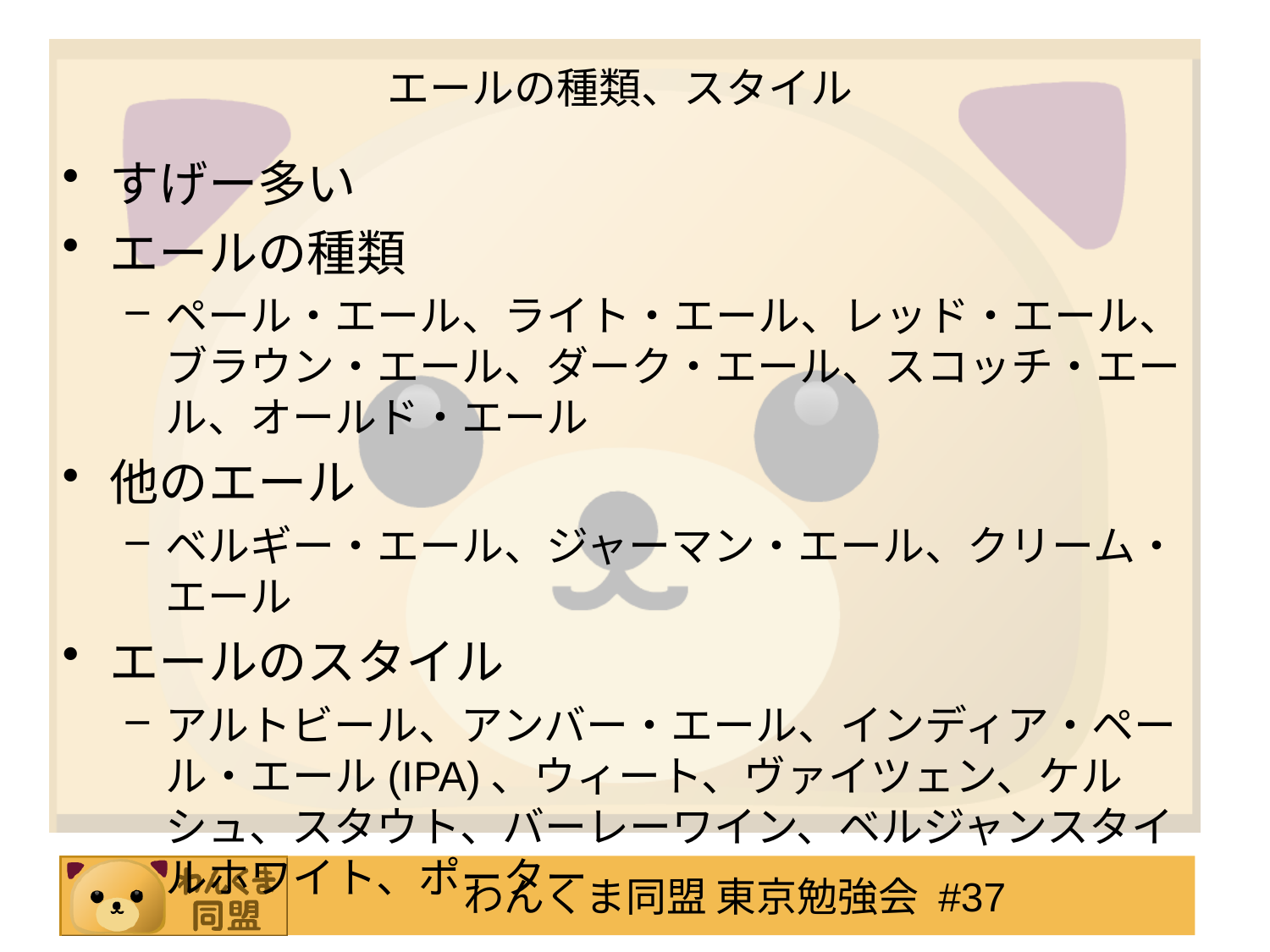

# エールの種類、スタイル
すげー多い
エールの種類
ペール・エール、ライト・エール、レッド・エール、ブラウン・エール、ダーク・エール、スコッチ・エール、オールド・エール
他のエール
ベルギー・エール、ジャーマン・エール、クリーム・エール
エールのスタイル
アルトビール、アンバー・エール、インディア・ペール・エール(IPA)、ウィート、ヴァイツェン、ケルシュ、スタウト、バーレーワイン、ベルジャンスタイルホワイト、ポーター